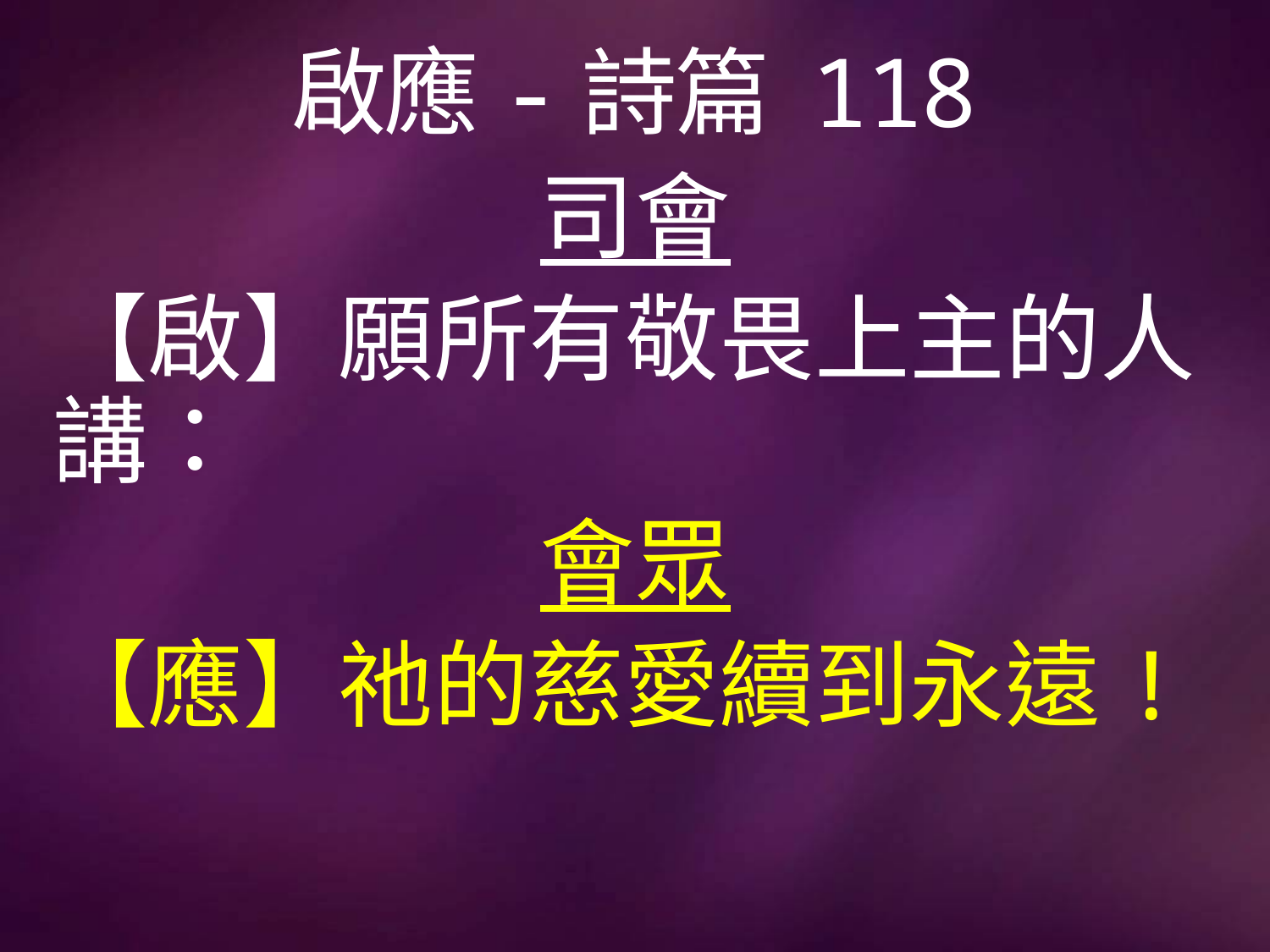

# 啟應-詩篇 118
司會
【啟】願所有敬畏上主的人講：
會眾
【應】祂的慈愛續到永遠!